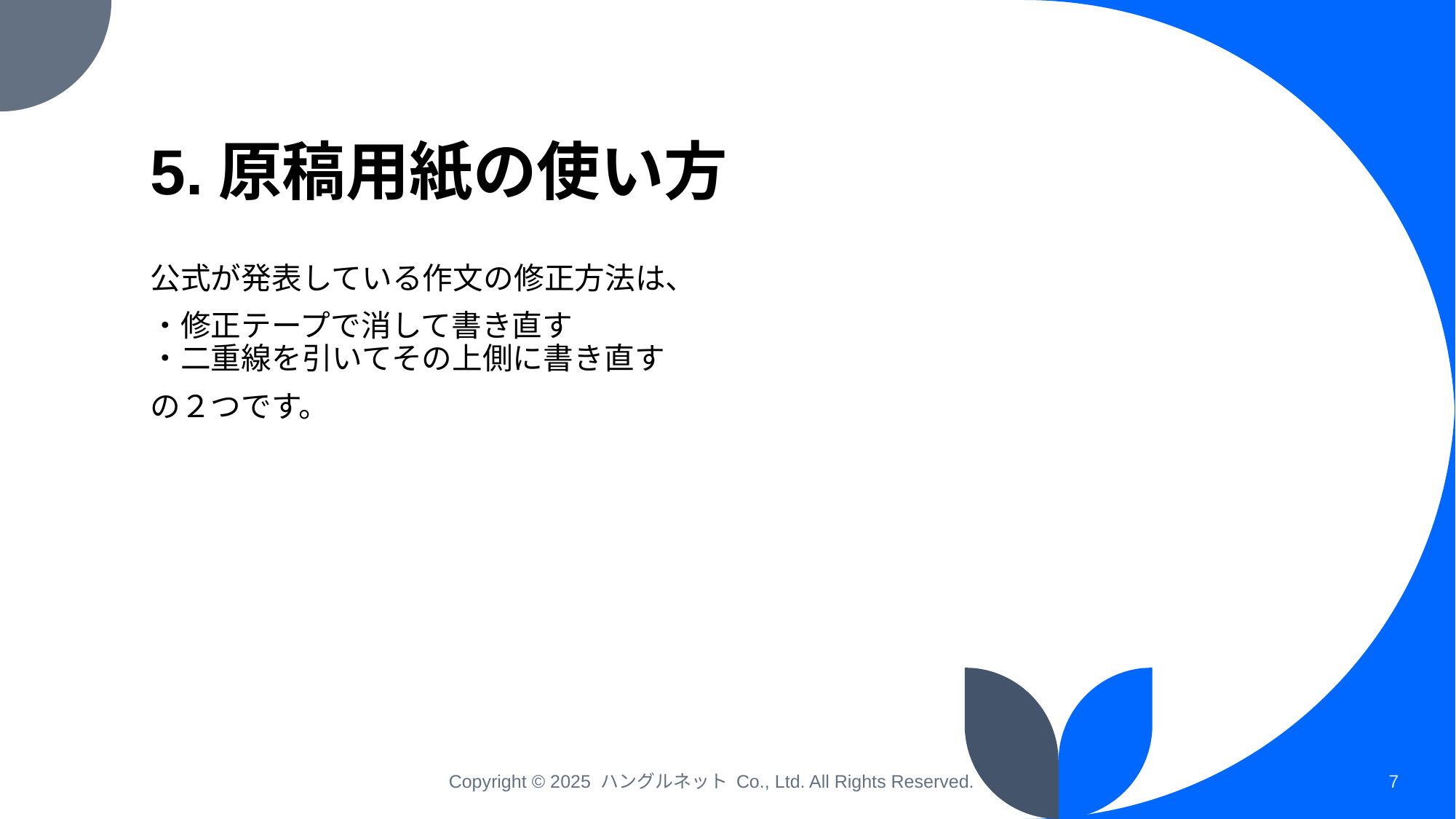

# 5.原稿用紙の使い方
公式が発表している作文の修正方法は、
・修正テープで消して書き直す
・二重線を引いてその上側に書き直す
の２つです。
Copyright © 2025 ハングルネット Co., Ltd. All Rights Reserved.
7